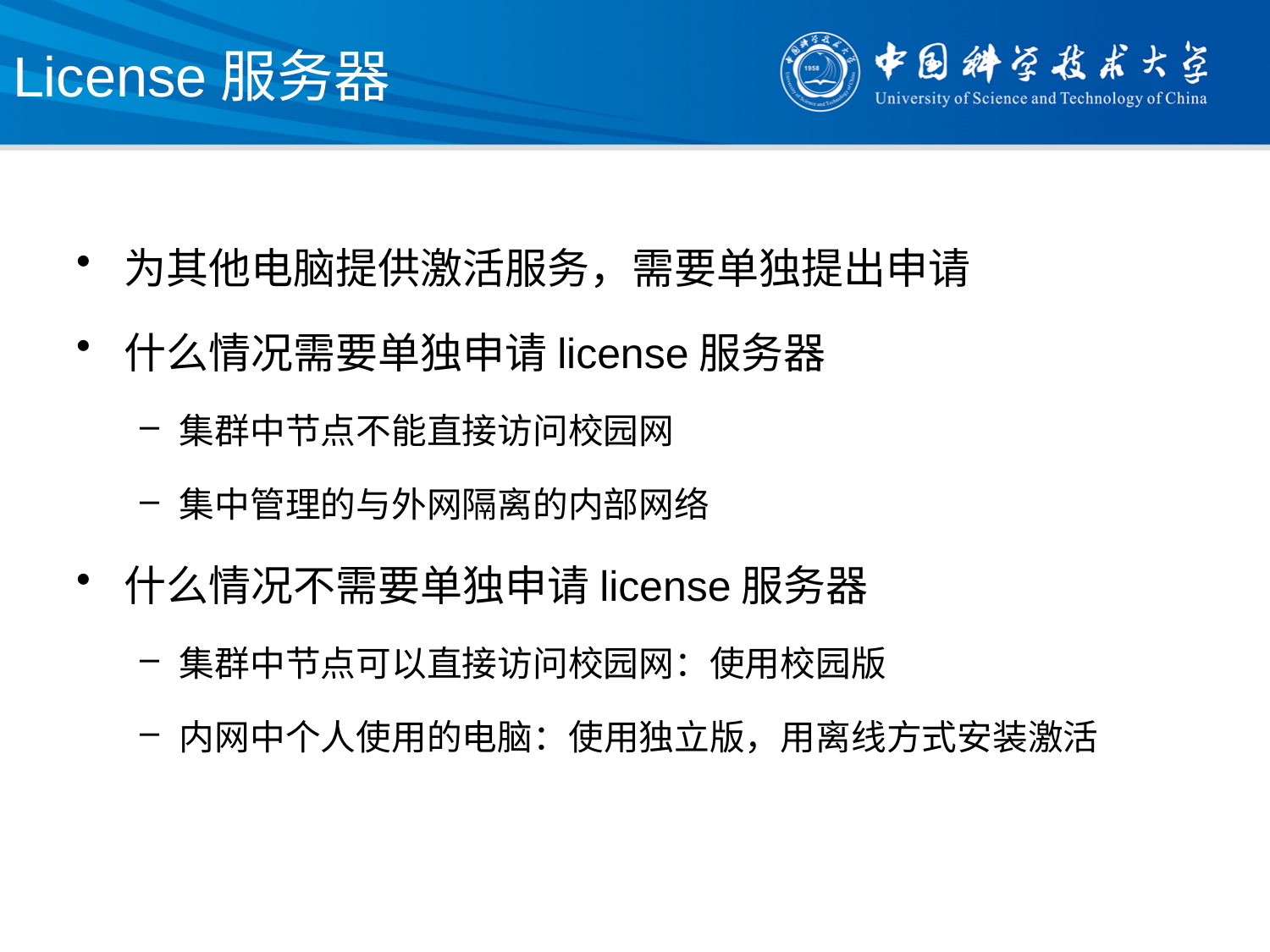

# License服务器
为其他电脑提供激活服务，需要单独提出申请
什么情况需要单独申请license服务器
集群中节点不能直接访问校园网
集中管理的与外网隔离的内部网络
什么情况不需要单独申请license服务器
集群中节点可以直接访问校园网：使用校园版
内网中个人使用的电脑：使用独立版，用离线方式安装激活